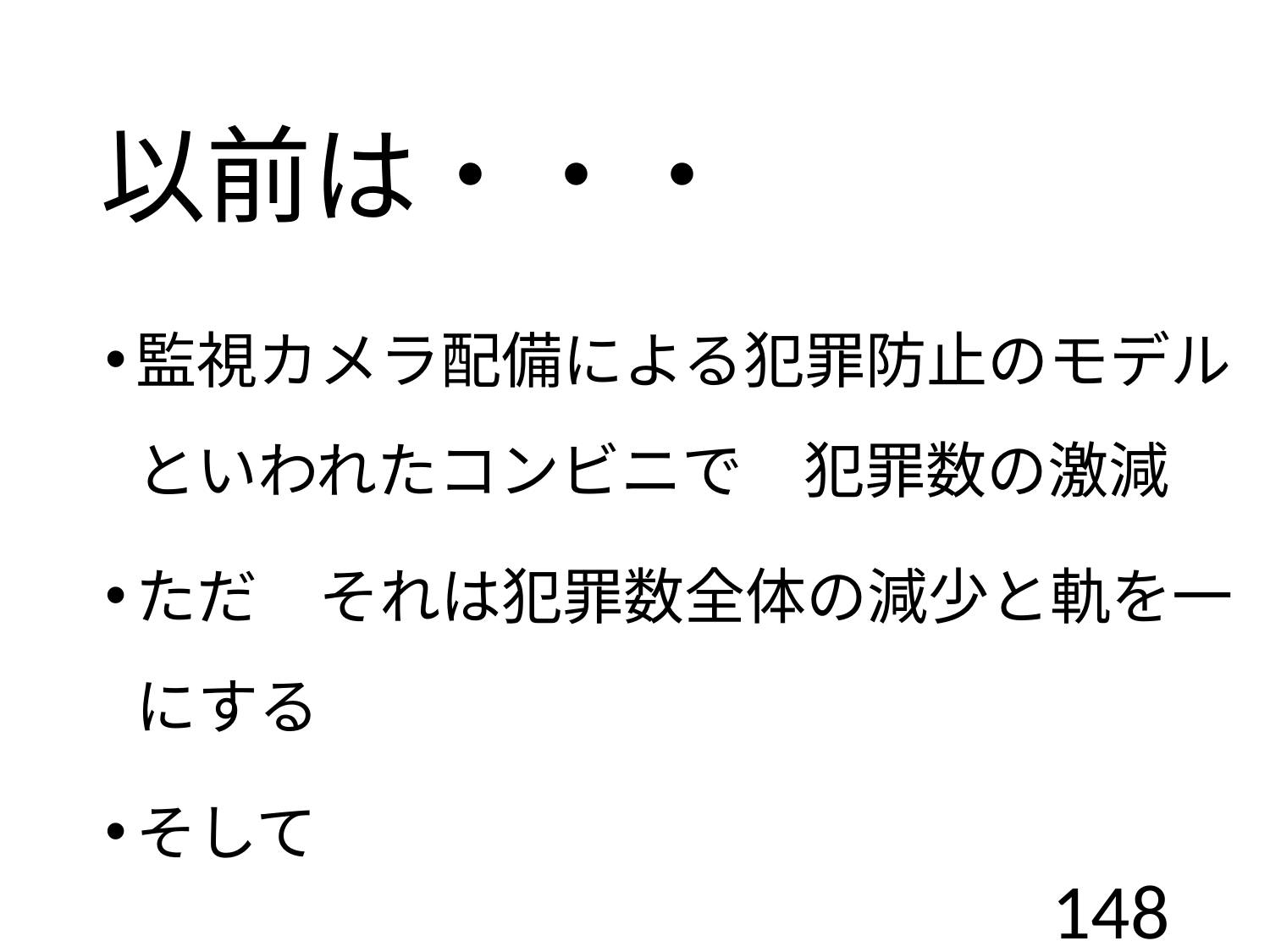

# 以前は・・・
監視カメラ配備による犯罪防止のモデルといわれたコンビニで　犯罪数の激減
ただ　それは犯罪数全体の減少と軌を一にする
そして

148